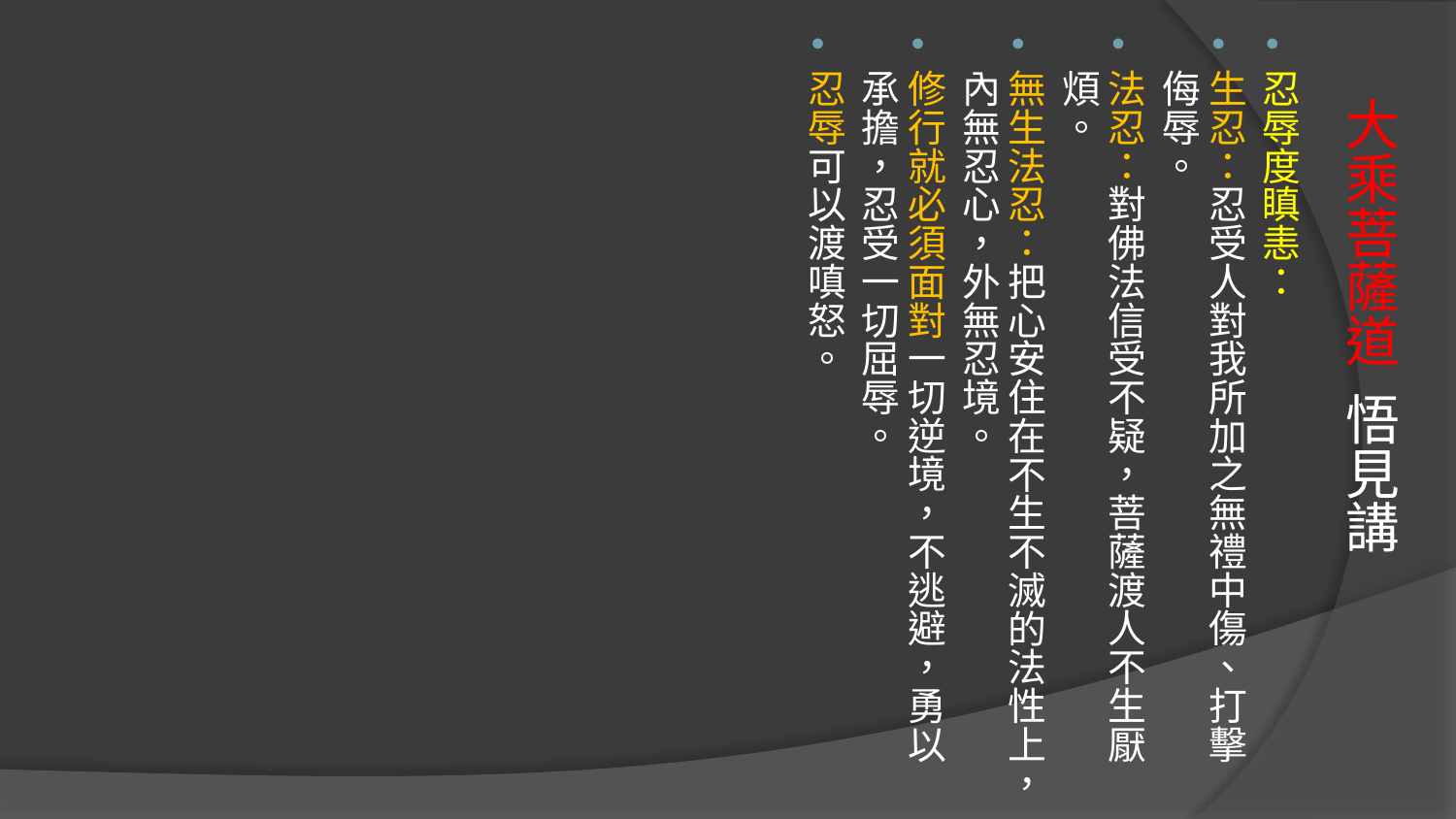

忍辱度瞋恚：
生忍：忍受人對我所加之無禮中傷、打擊侮辱。
法忍：對佛法信受不疑，菩薩渡人不生厭煩。
無生法忍：把心安住在不生不滅的法性上，內無忍心，外無忍境。
修行就必須面對一切逆境，不逃避，勇以承擔，忍受一切屈辱。
忍辱可以渡嗔怒。

# 大乘菩薩道  悟見講